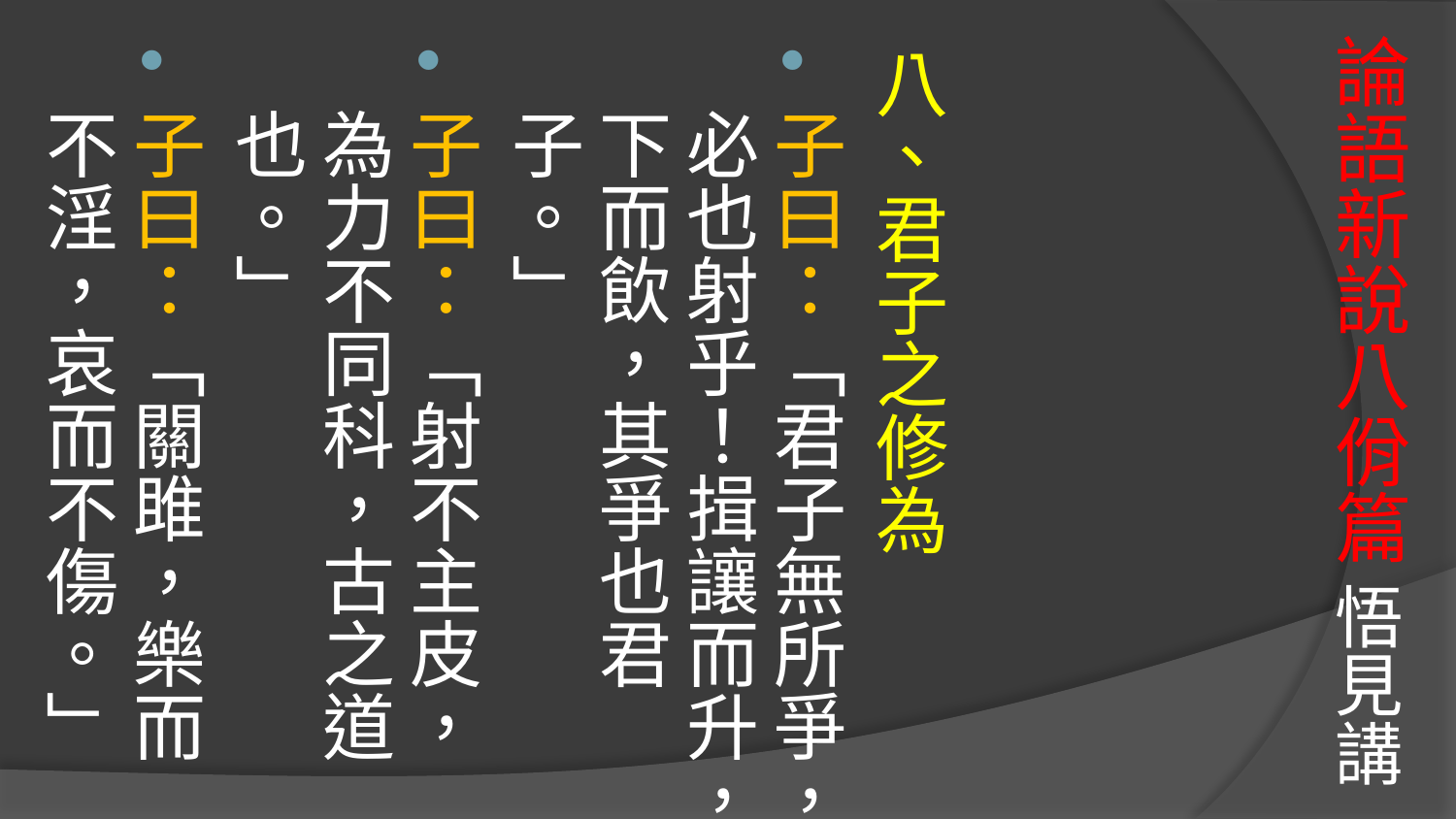

# 論語新說八佾篇 悟見講
八、君子之修為
子曰：「君子無所爭，必也射乎！揖讓而升，下而飲，其爭也君子。」
子曰：「射不主皮，為力不同科，古之道也。」
子曰：「關雎，樂而不淫，哀而不傷。」